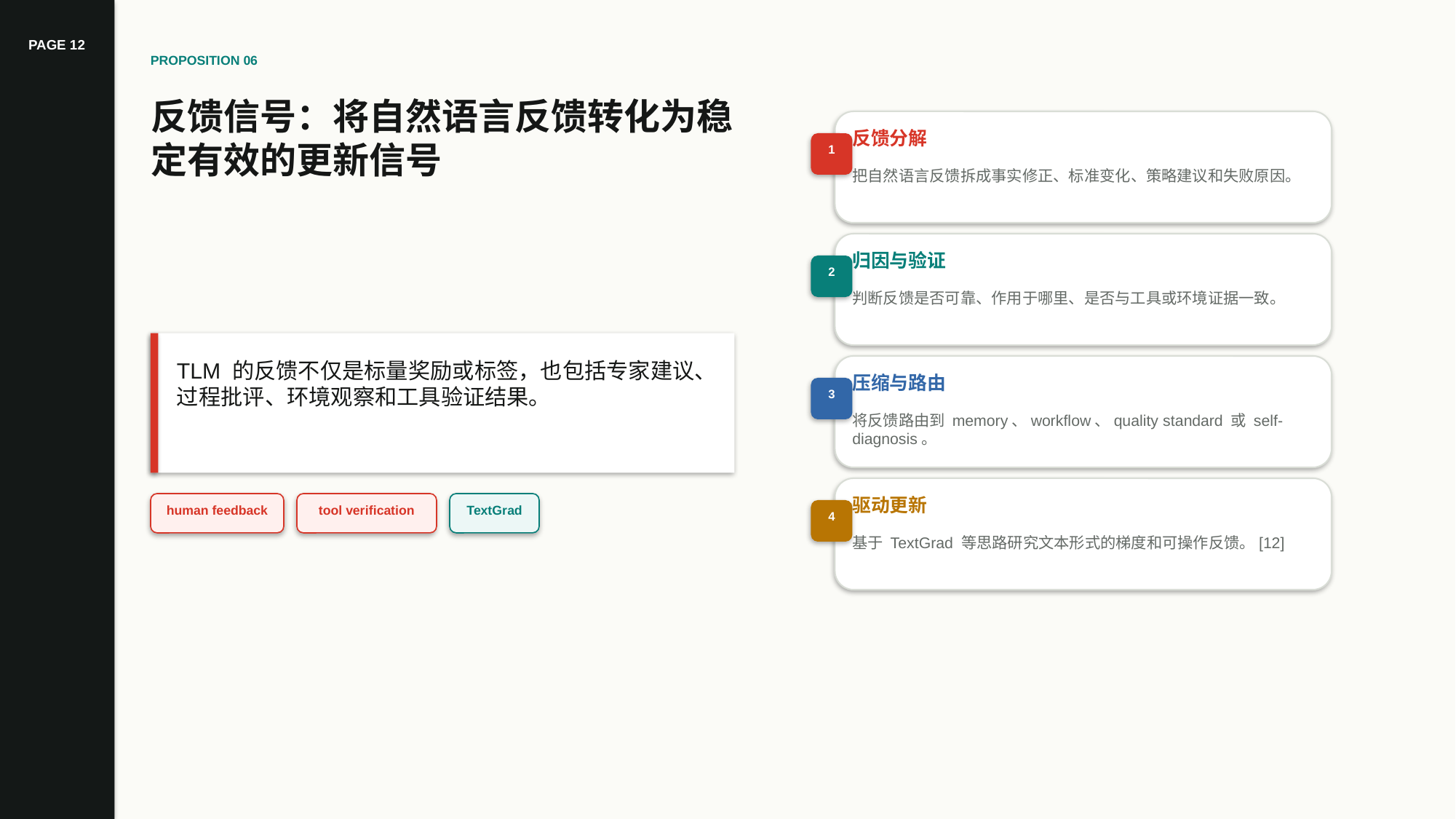

PAGE 12
PROPOSITION 06
反馈信号：将自然语言反馈转化为稳定有效的更新信号

反馈分解

1
把自然语言反馈拆成事实修正、标准变化、策略建议和失败原因。

归因与验证

2
判断反馈是否可靠、作用于哪里、是否与工具或环境证据一致。

TLM 的反馈不仅是标量奖励或标签，也包括专家建议、过程批评、环境观察和工具验证结果。
压缩与路由

3
将反馈路由到 memory、workflow、quality standard 或 self-diagnosis。

驱动更新

human feedback
tool verification
TextGrad
4
基于 TextGrad 等思路研究文本形式的梯度和可操作反馈。[12]